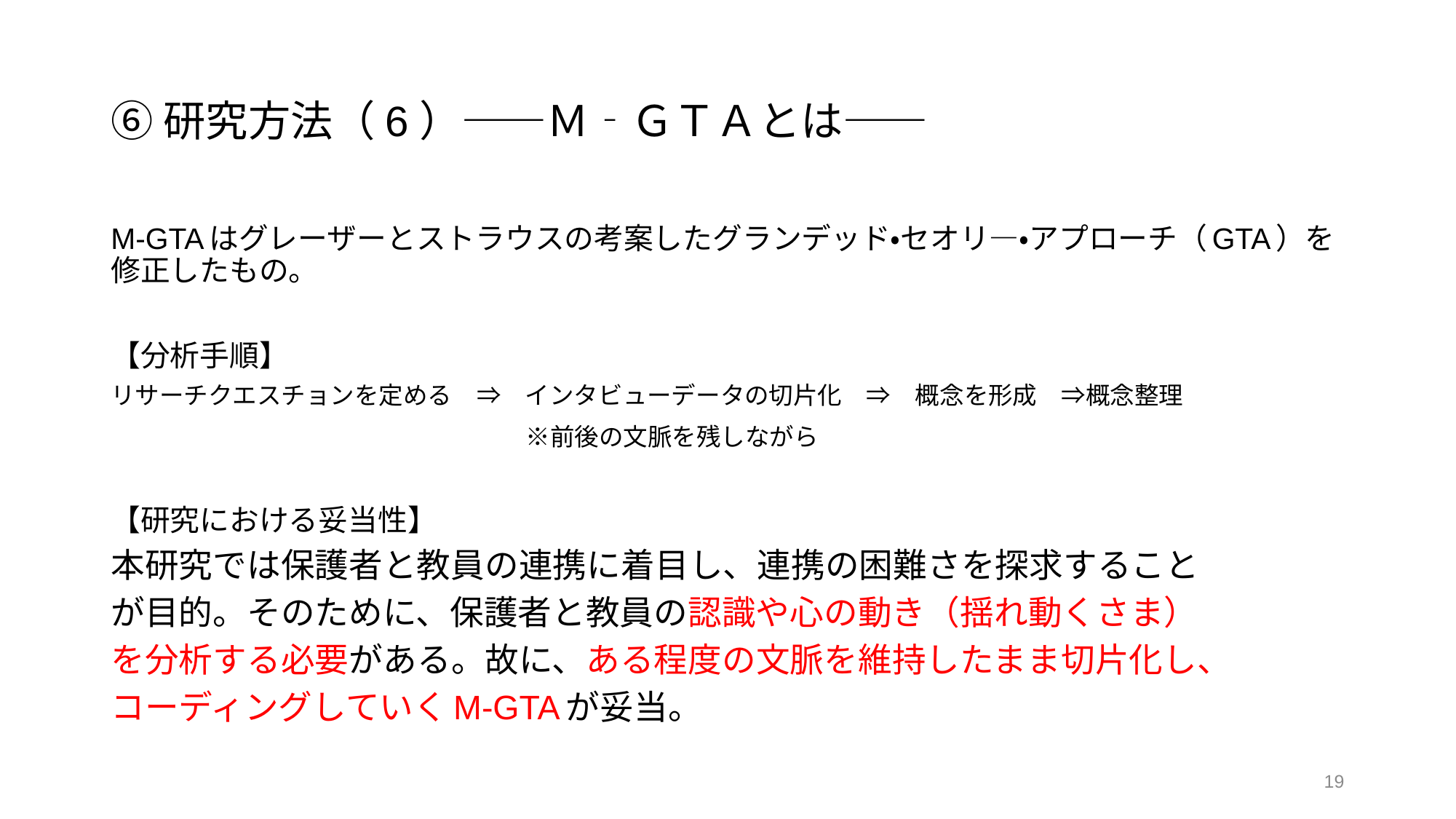

# ⑥研究方法（6）――Ｍ‐ＧＴＡとは――
M-GTAはグレーザーとストラウスの考案したグランデッド・セオリ―・アプローチ（GTA）を修正したもの。

【分析手順】
リサーチクエスチョンを定める　⇒　インタビューデータの切片化　⇒　概念を形成　⇒概念整理
　　　　　　　　　　　　　　※前後の文脈を残しながら

【研究における妥当性】
本研究では保護者と教員の連携に着目し、連携の困難さを探求すること
が目的。そのために、保護者と教員の認識や心の動き（揺れ動くさま）
を分析する必要がある。故に、ある程度の文脈を維持したまま切片化し、
コーディングしていくM-GTAが妥当。

19